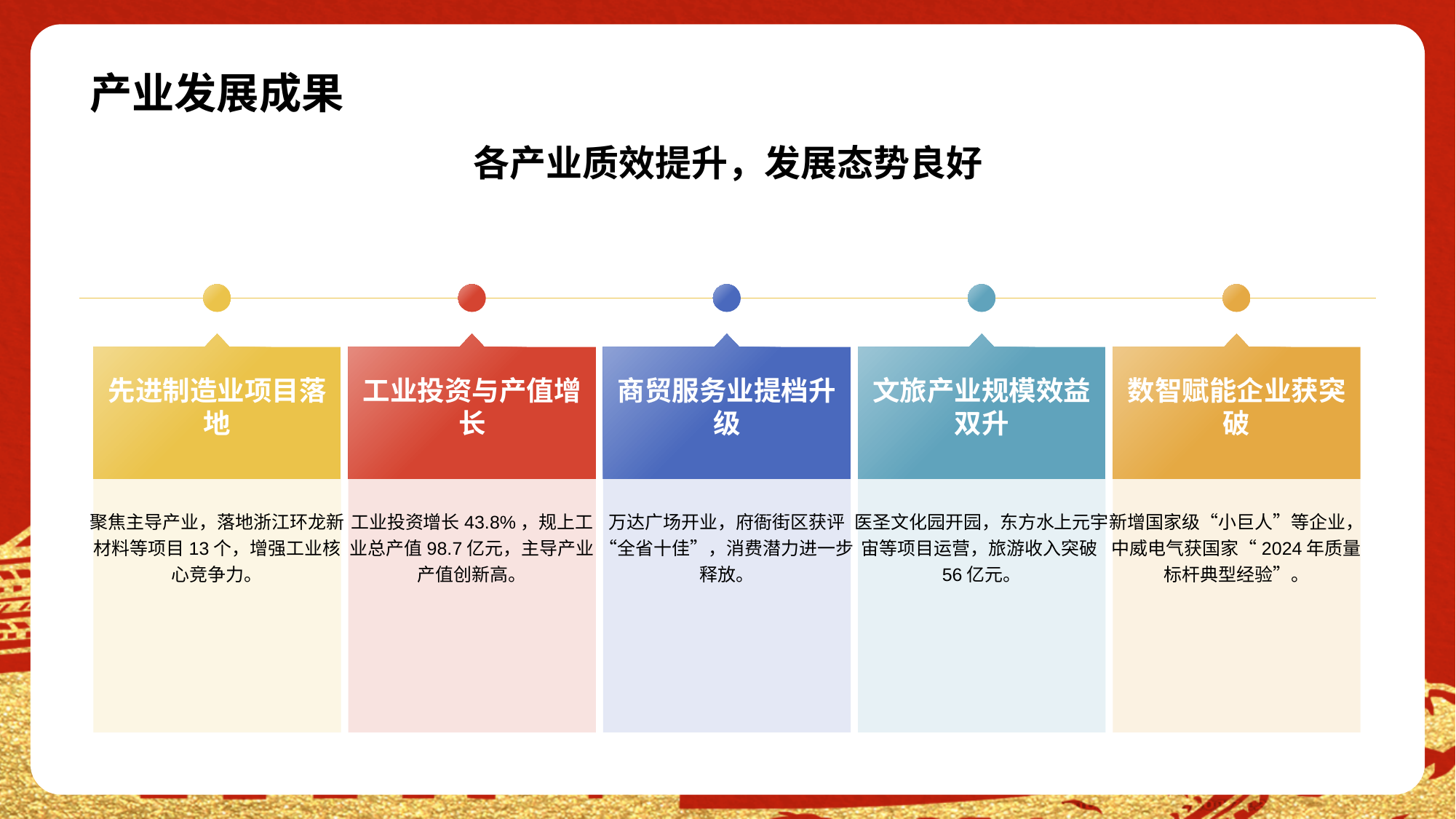

# 产业发展成果
各产业质效提升，发展态势良好

先进制造业项目落地

聚焦主导产业，落地浙江环龙新材料等项目13个，增强工业核心竞争力。

工业投资与产值增长

工业投资增长43.8%，规上工业总产值98.7亿元，主导产业产值创新高。

商贸服务业提档升级

万达广场开业，府衙街区获评“全省十佳”，消费潜力进一步释放。

文旅产业规模效益双升

医圣文化园开园，东方水上元宇宙等项目运营，旅游收入突破56亿元。

数智赋能企业获突破

新增国家级“小巨人”等企业，中威电气获国家“2024年质量标杆典型经验”。